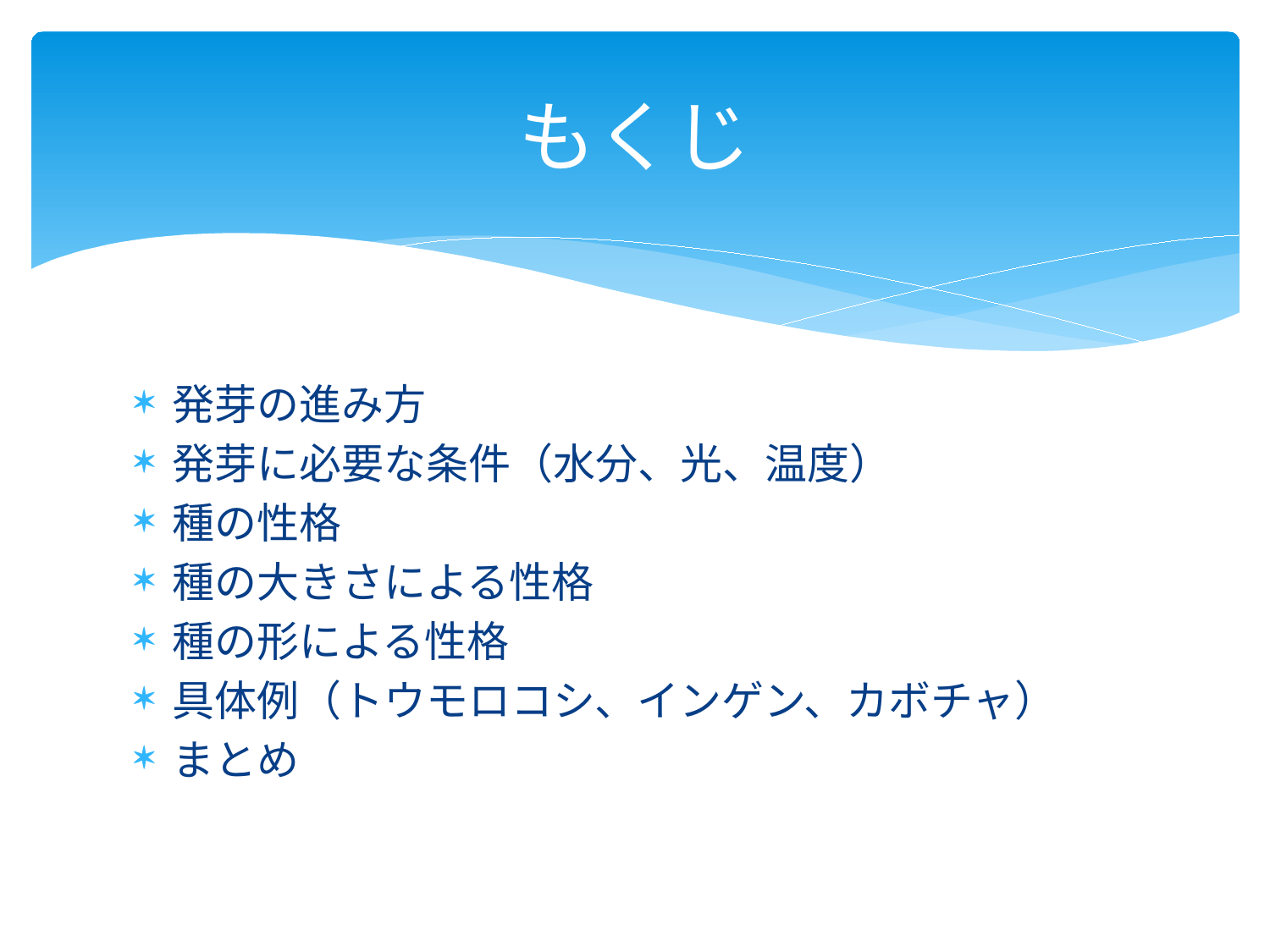

# もくじ
発芽の進み方
発芽に必要な条件（水分、光、温度）
種の性格
種の大きさによる性格
種の形による性格
具体例（トウモロコシ、インゲン、カボチャ）
まとめ